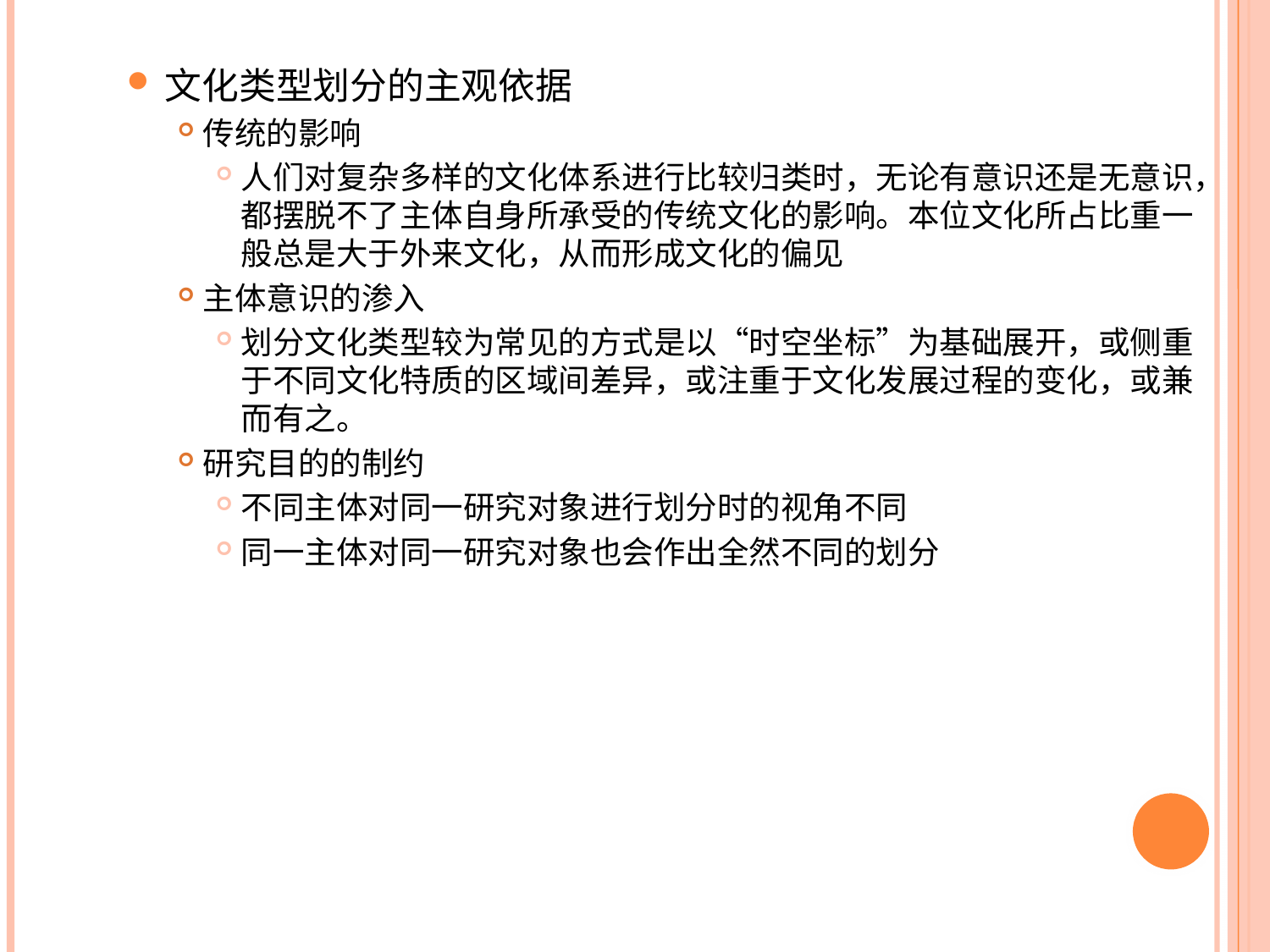

文化类型划分的主观依据
传统的影响
人们对复杂多样的文化体系进行比较归类时，无论有意识还是无意识，都摆脱不了主体自身所承受的传统文化的影响。本位文化所占比重一般总是大于外来文化，从而形成文化的偏见
主体意识的渗入
划分文化类型较为常见的方式是以“时空坐标”为基础展开，或侧重于不同文化特质的区域间差异，或注重于文化发展过程的变化，或兼而有之。
研究目的的制约
不同主体对同一研究对象进行划分时的视角不同
同一主体对同一研究对象也会作出全然不同的划分